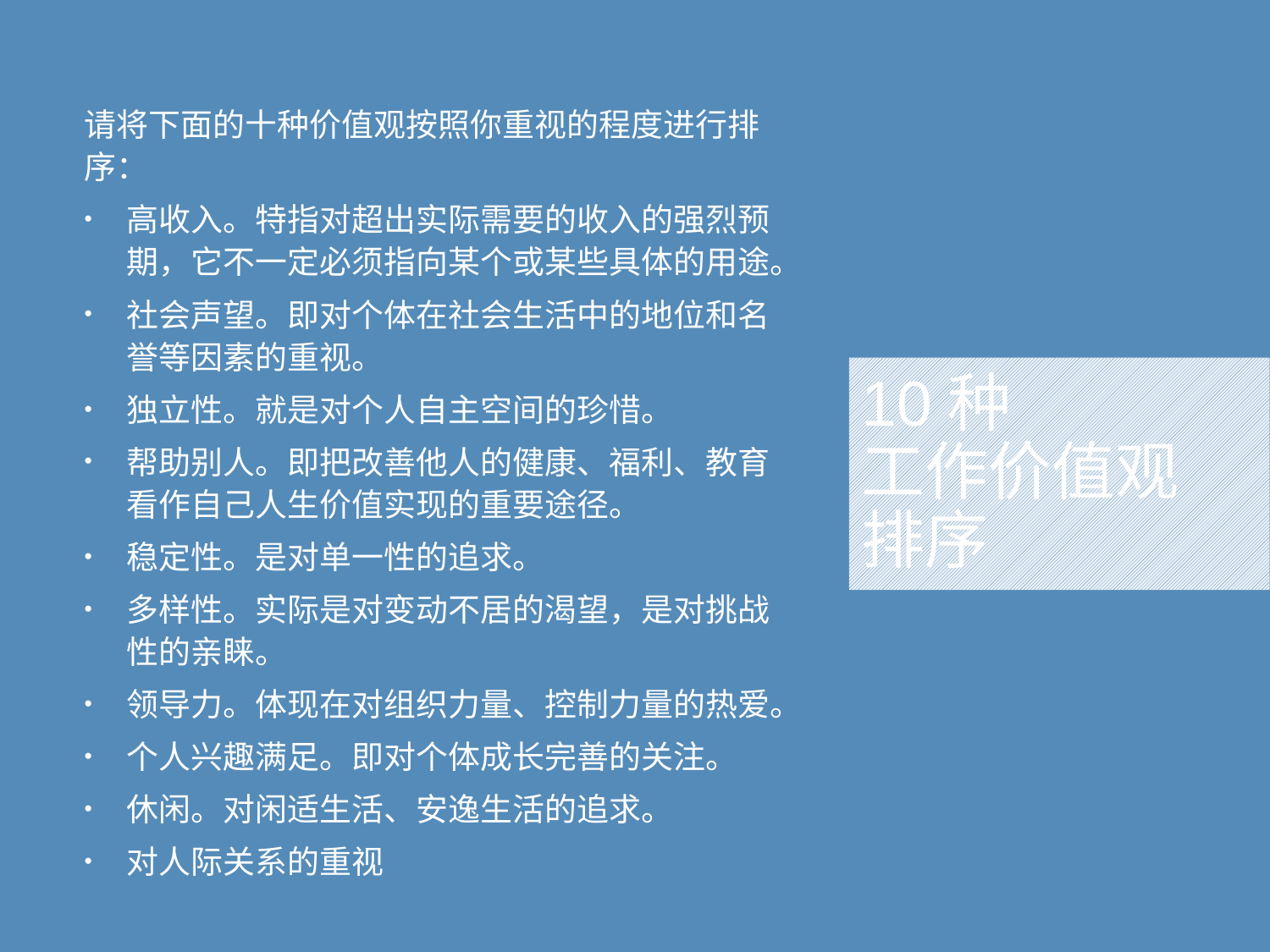

请将下面的十种价值观按照你重视的程度进行排序：
高收入。特指对超出实际需要的收入的强烈预期，它不一定必须指向某个或某些具体的用途。
社会声望。即对个体在社会生活中的地位和名誉等因素的重视。
独立性。就是对个人自主空间的珍惜。
帮助别人。即把改善他人的健康、福利、教育看作自己人生价值实现的重要途径。
稳定性。是对单一性的追求。
多样性。实际是对变动不居的渴望，是对挑战性的亲睐。
领导力。体现在对组织力量、控制力量的热爱。
个人兴趣满足。即对个体成长完善的关注。
休闲。对闲适生活、安逸生活的追求。
对人际关系的重视
# 10种 工作价值观 排序